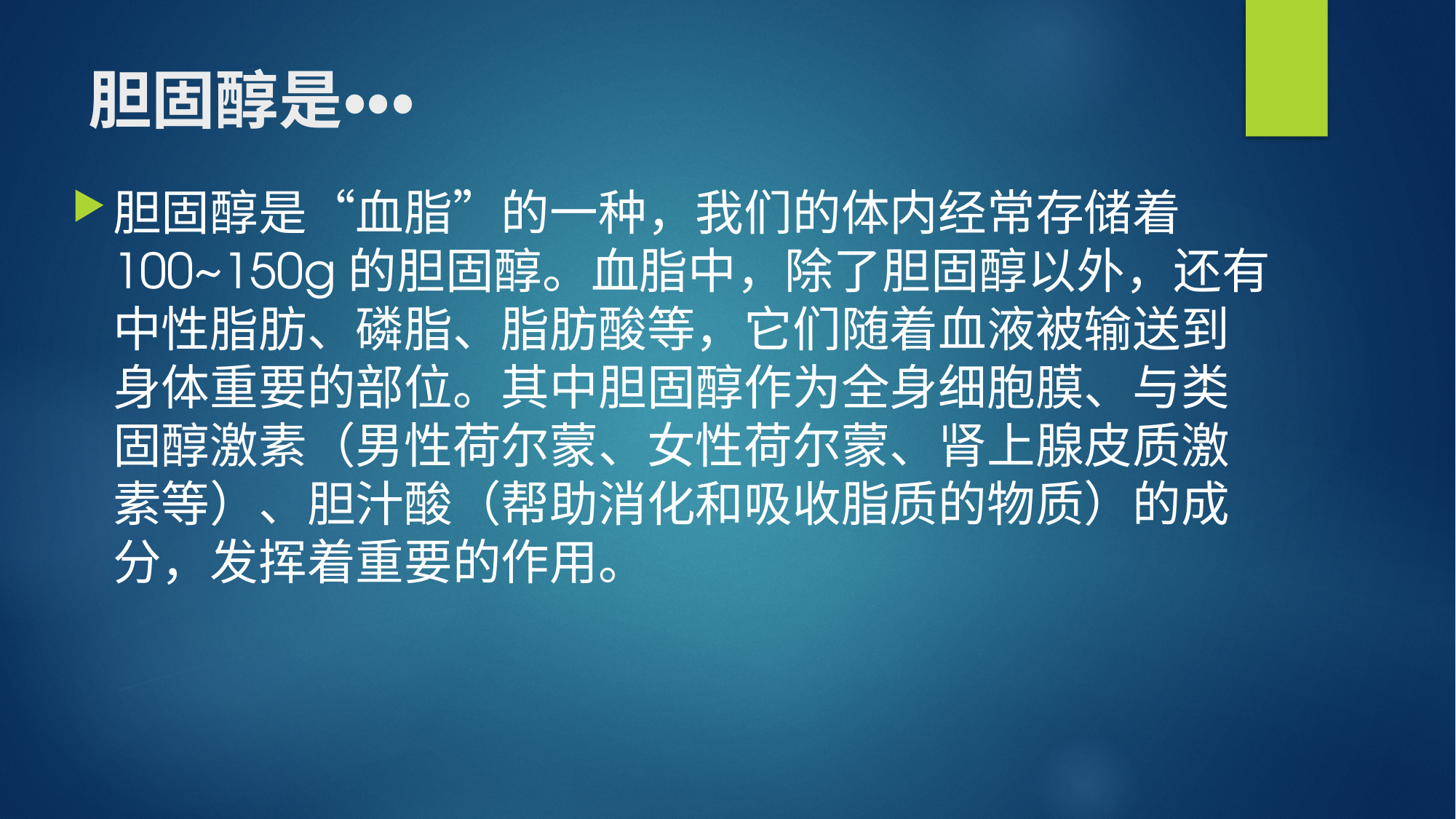

# 胆固醇是・・・
胆固醇是“血脂”的一种，我们的体内经常存储着100~150g的胆固醇。血脂中，除了胆固醇以外，还有中性脂肪、磷脂、脂肪酸等，它们随着血液被输送到身体重要的部位。其中胆固醇作为全身细胞膜、与类固醇激素（男性荷尔蒙、女性荷尔蒙、肾上腺皮质激素等）、胆汁酸（帮助消化和吸收脂质的物质）的成分，发挥着重要的作用。